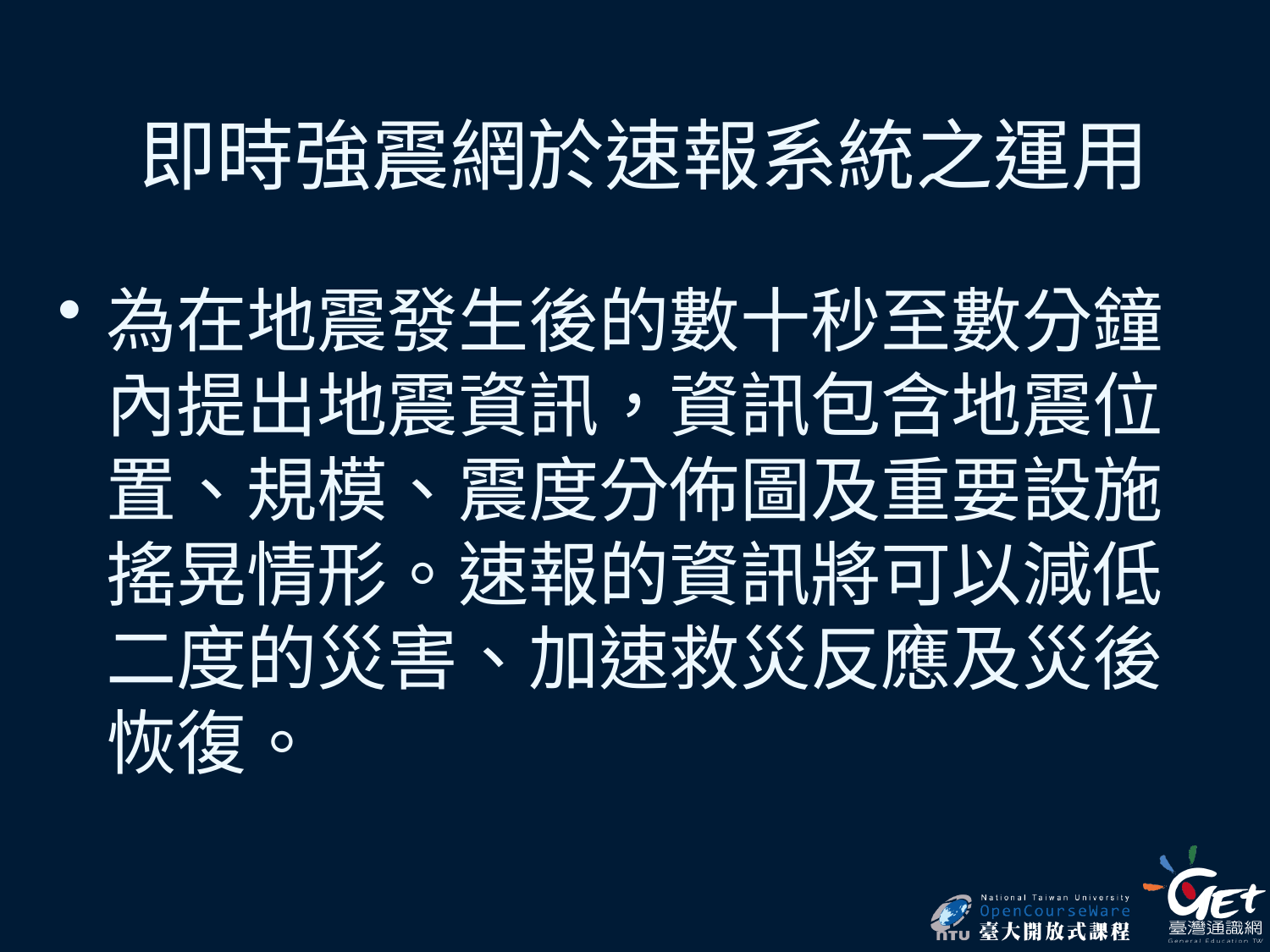

即時強震網於速報系統之運用
為在地震發生後的數十秒至數分鐘內提出地震資訊，資訊包含地震位置、規模、震度分佈圖及重要設施搖晃情形。速報的資訊將可以減低二度的災害、加速救災反應及災後恢復。